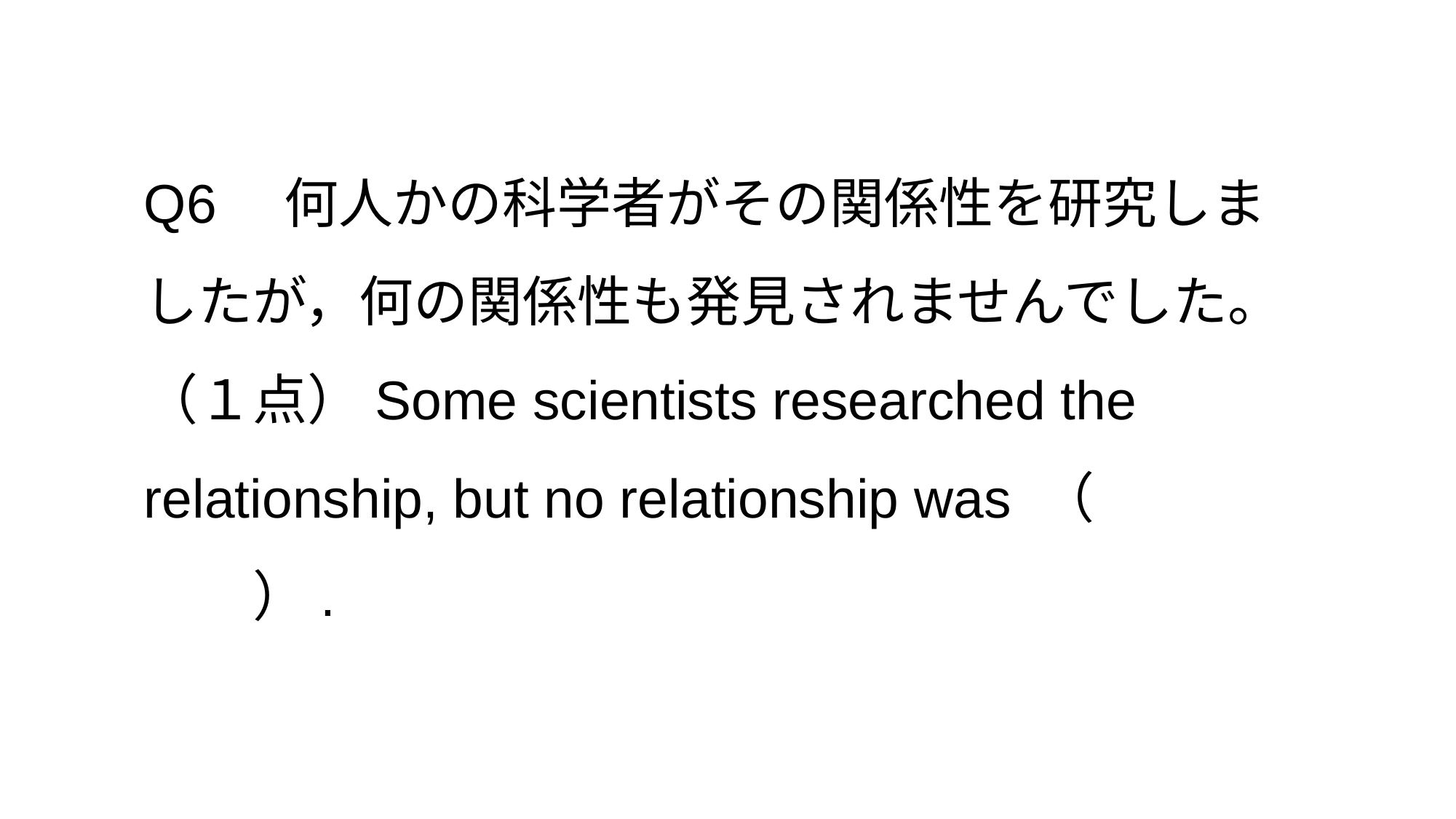

Q6　何人かの科学者がその関係性を研究しましたが，何の関係性も発見されませんでした。（１点）Some scientists researched the relationship, but no relationship was （　　　　　）.